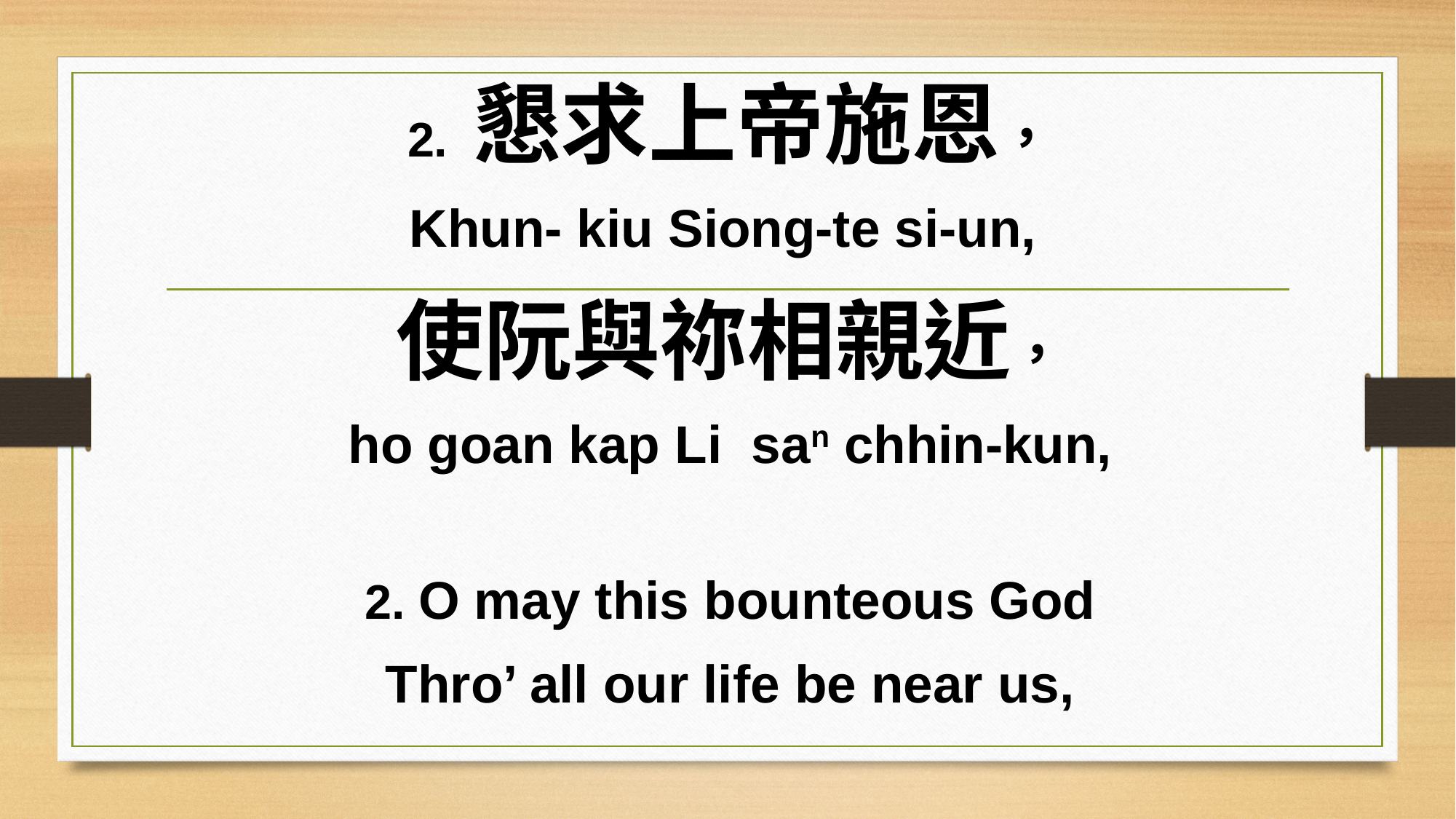

2. 懇求上帝施恩，
Khun- kiu Siong-te si-un,
使阮與祢相親近，
ho goan kap Li  san chhin-kun,

2. O may this bounteous God
Thro’ all our life be near us,